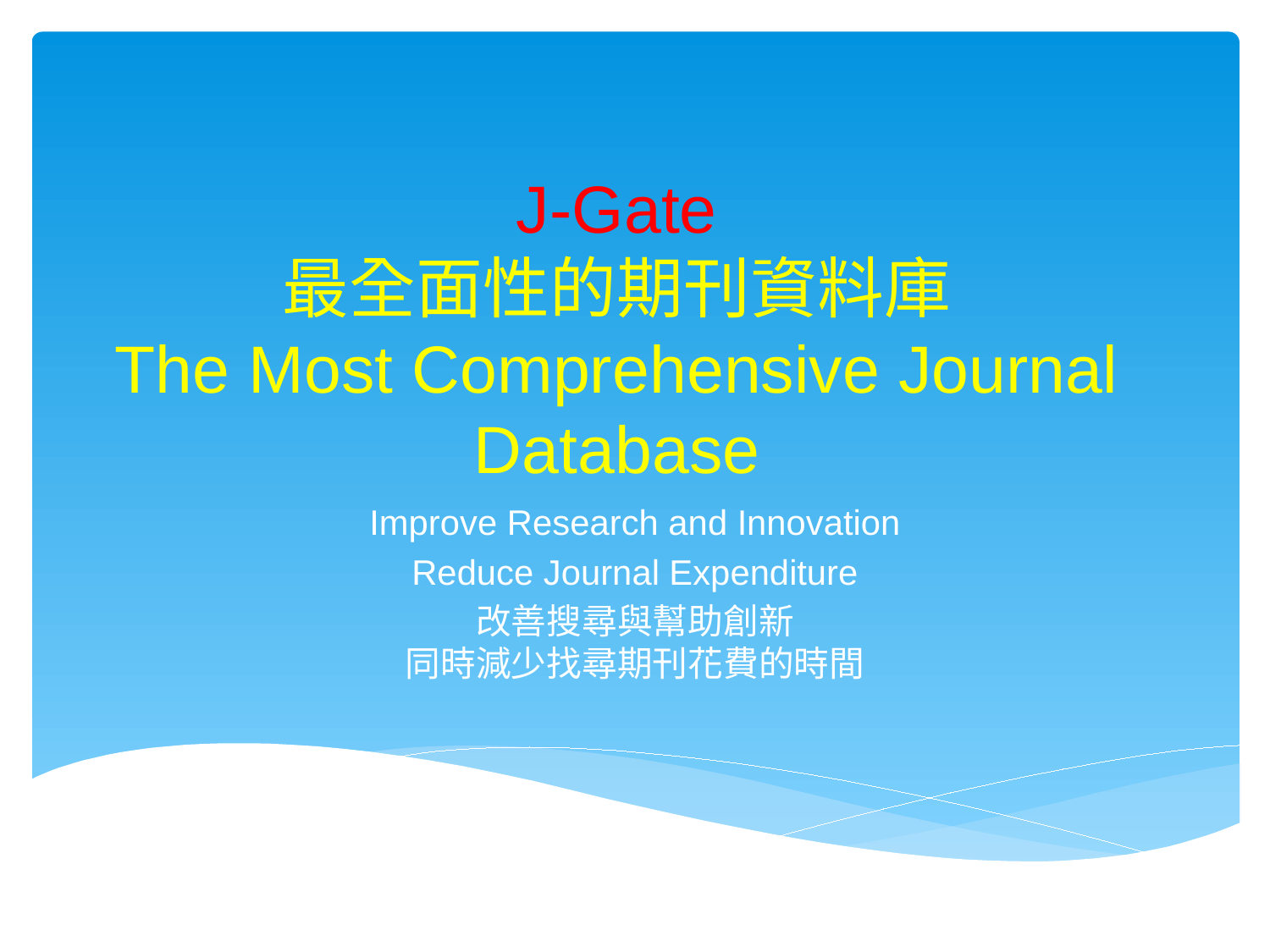

# J-Gate 最全面性的期刊資料庫 The Most Comprehensive Journal Database
Improve Research and Innovation
Reduce Journal Expenditure
改善搜尋與幫助創新
同時減少找尋期刊花費的時間